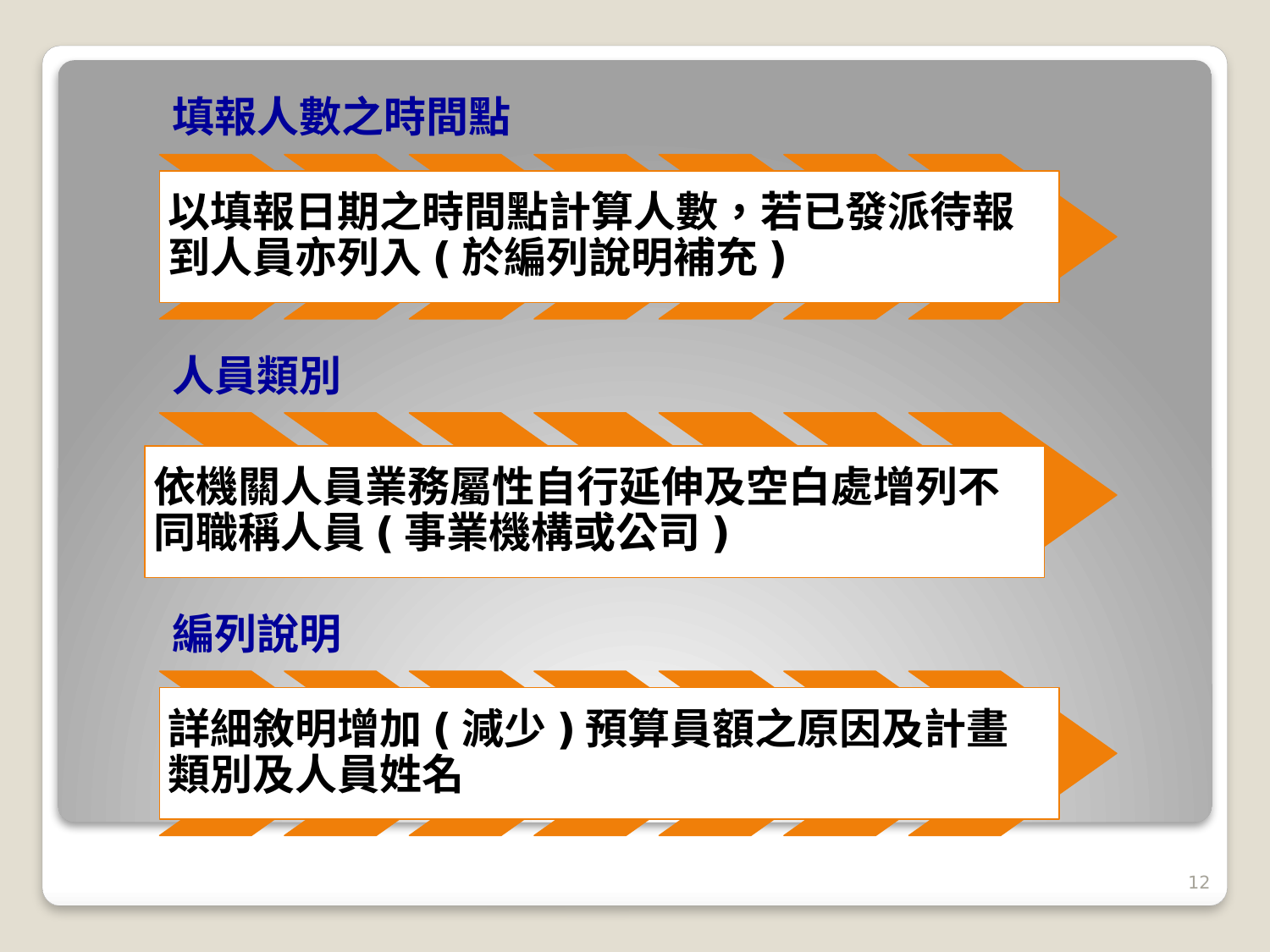

填報人數之時間點
以填報日期之時間點計算人數，若已發派待報到人員亦列入(於編列說明補充)
人員類別
依機關人員業務屬性自行延伸及空白處增列不同職稱人員(事業機構或公司)
編列說明
詳細敘明增加(減少)預算員額之原因及計畫類別及人員姓名
12